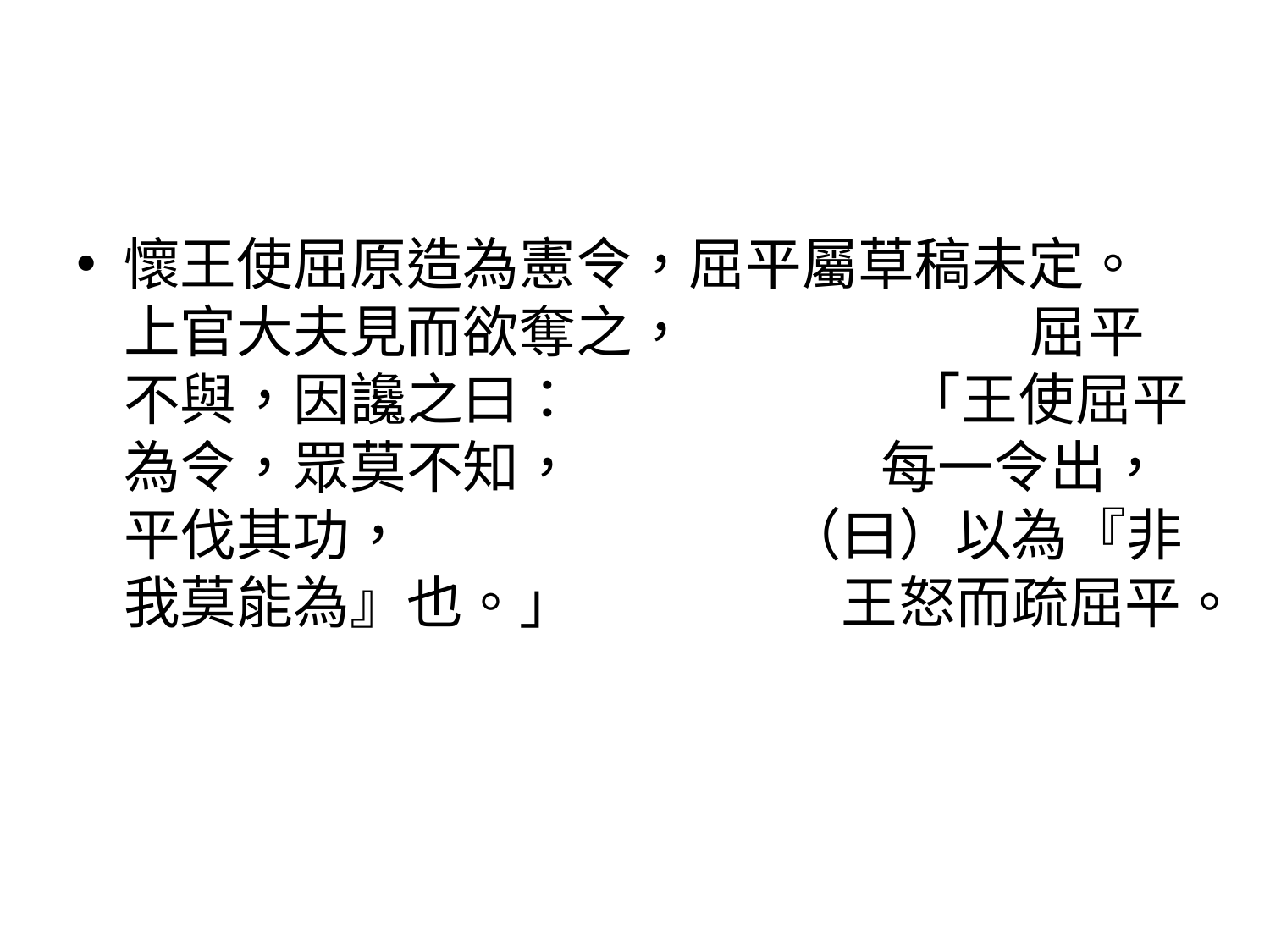

#
懷王使屈原造為憲令，屈平屬草稿未定。上官大夫見而欲奪之，                           屈平不與，因讒之曰：                          「王使屈平為令，眾莫不知，                        每一令出，平伐其功，                              （曰）以為『非我莫能為』也。」                     王怒而疏屈平。